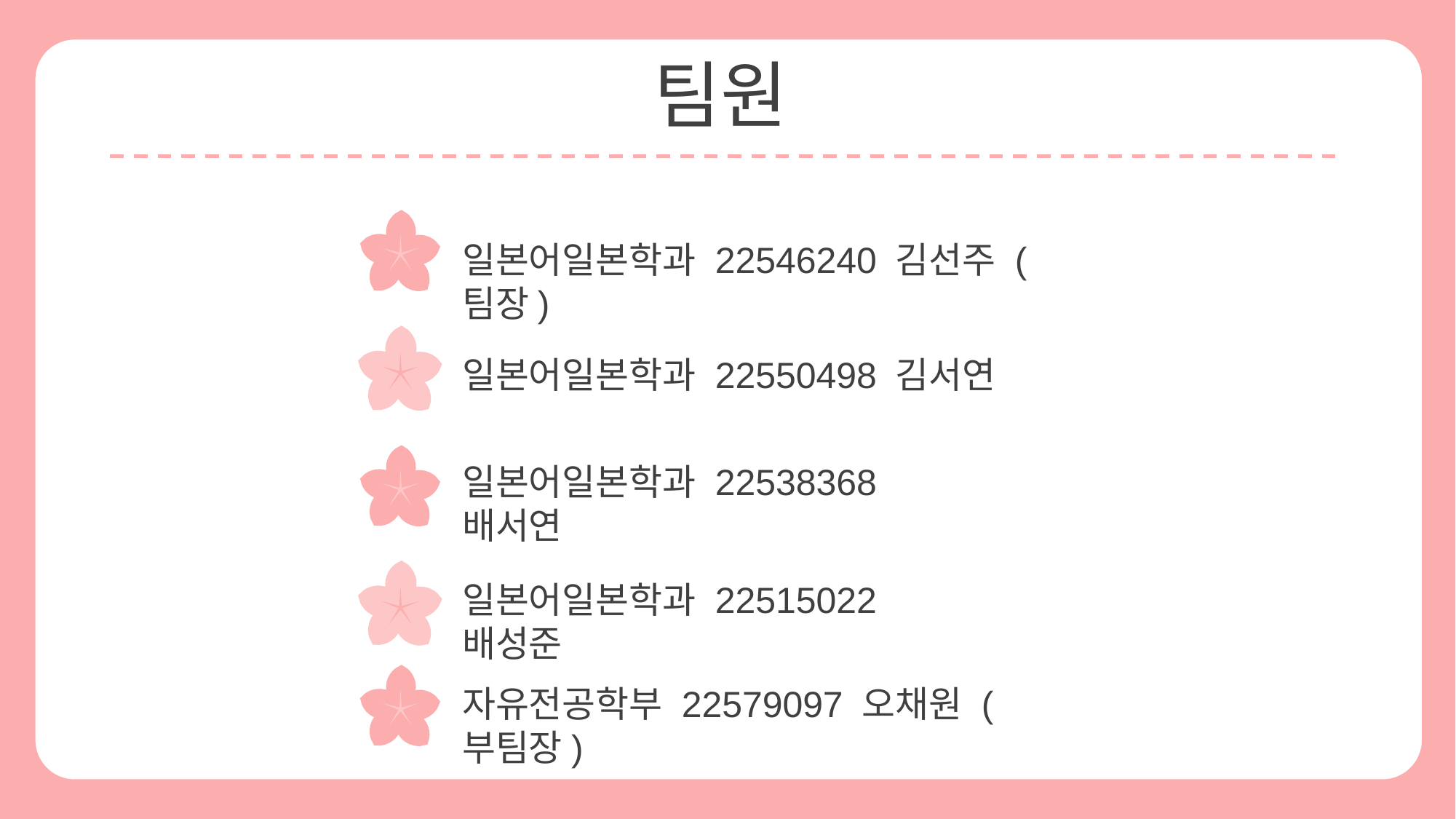

팀원

일본어일본학과 22546240 김선주 (팀장)

일본어일본학과 22550498 김서연
일본어일본학과 22538368 배서연

일본어일본학과 22515022 배성준

자유전공학부 22579097 오채원 (부팀장)